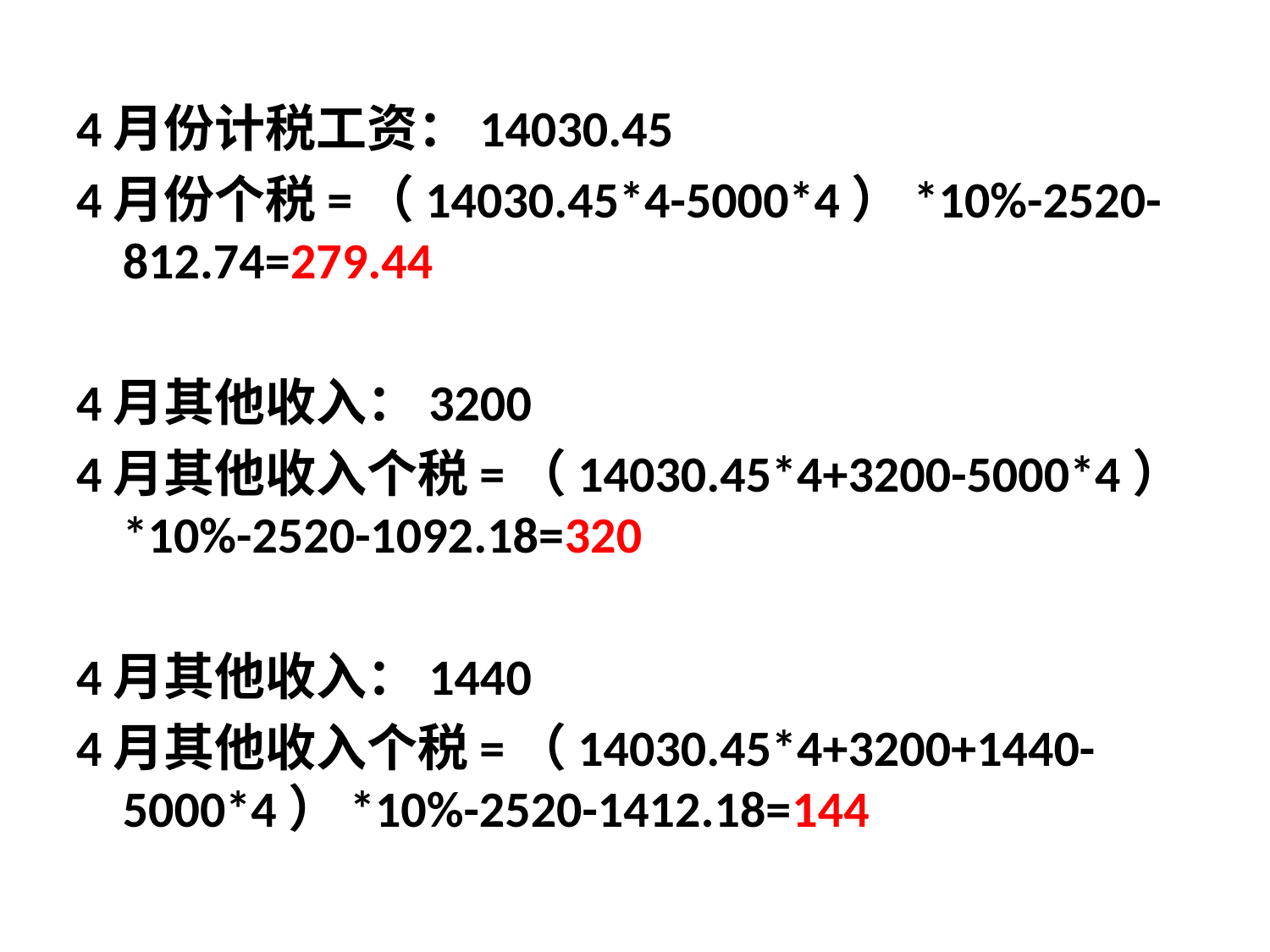

4月份计税工资：14030.45
4月份个税=（14030.45*4-5000*4）*10%-2520-812.74=279.44

4月其他收入：3200
4月其他收入个税=（14030.45*4+3200-5000*4）*10%-2520-1092.18=320

4月其他收入：1440
4月其他收入个税=（14030.45*4+3200+1440-5000*4）*10%-2520-1412.18=144